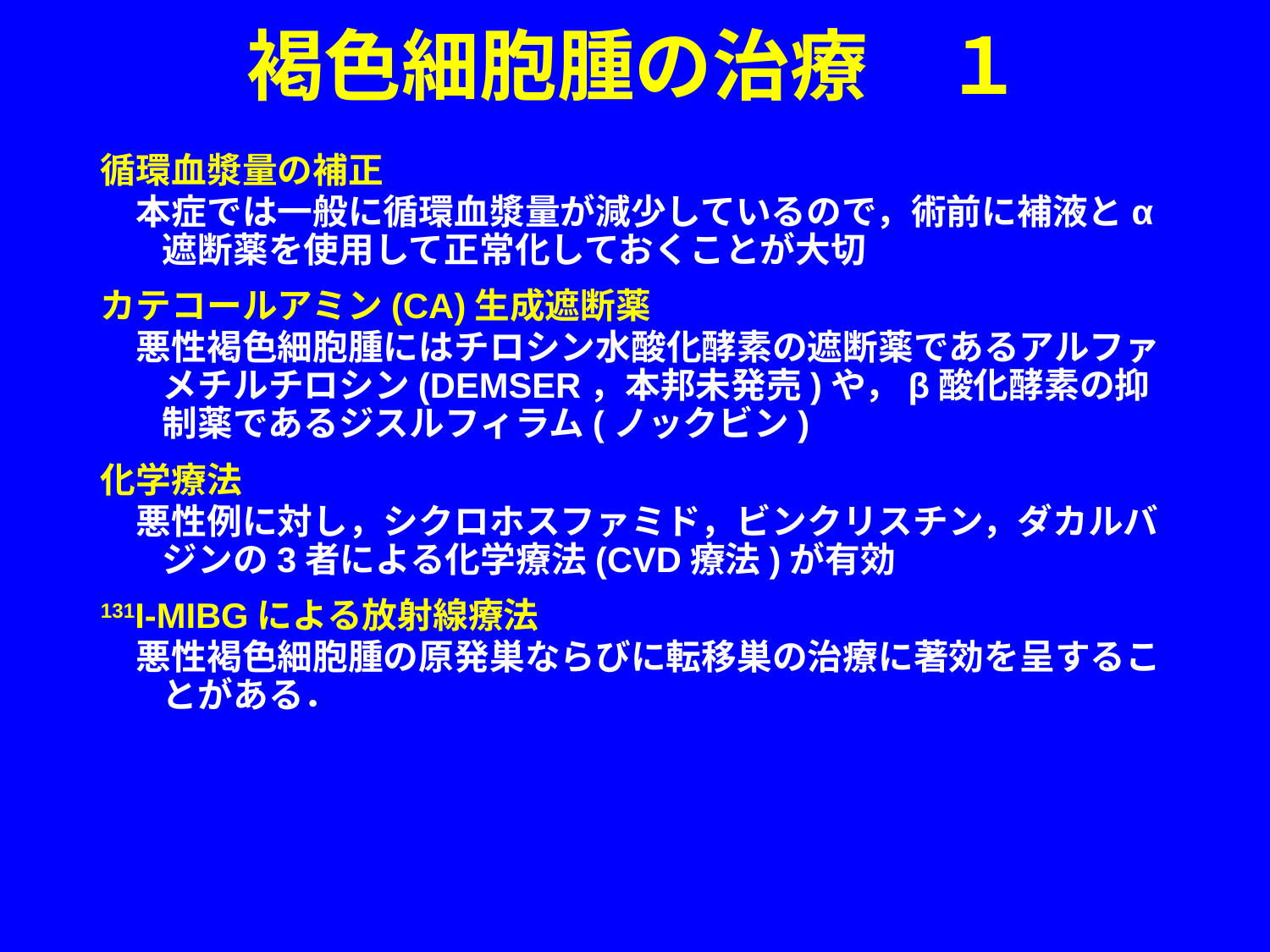

# 褐色細胞腫の治療　１
循環血漿量の補正
　本症では一般に循環血漿量が減少しているので，術前に補液とα遮断薬を使用して正常化しておくことが大切

カテコールアミン(CA)生成遮断薬
　悪性褐色細胞腫にはチロシン水酸化酵素の遮断薬であるアルファメチルチロシン(DEMSER，本邦未発売)や，β酸化酵素の抑制薬であるジスルフィラム(ノックビン)

化学療法
　悪性例に対し，シクロホスファミド，ビンクリスチン，ダカルバジンの3者による化学療法(CVD療法)が有効

131I-MIBGによる放射線療法
　悪性褐色細胞腫の原発巣ならびに転移巣の治療に著効を呈することがある．